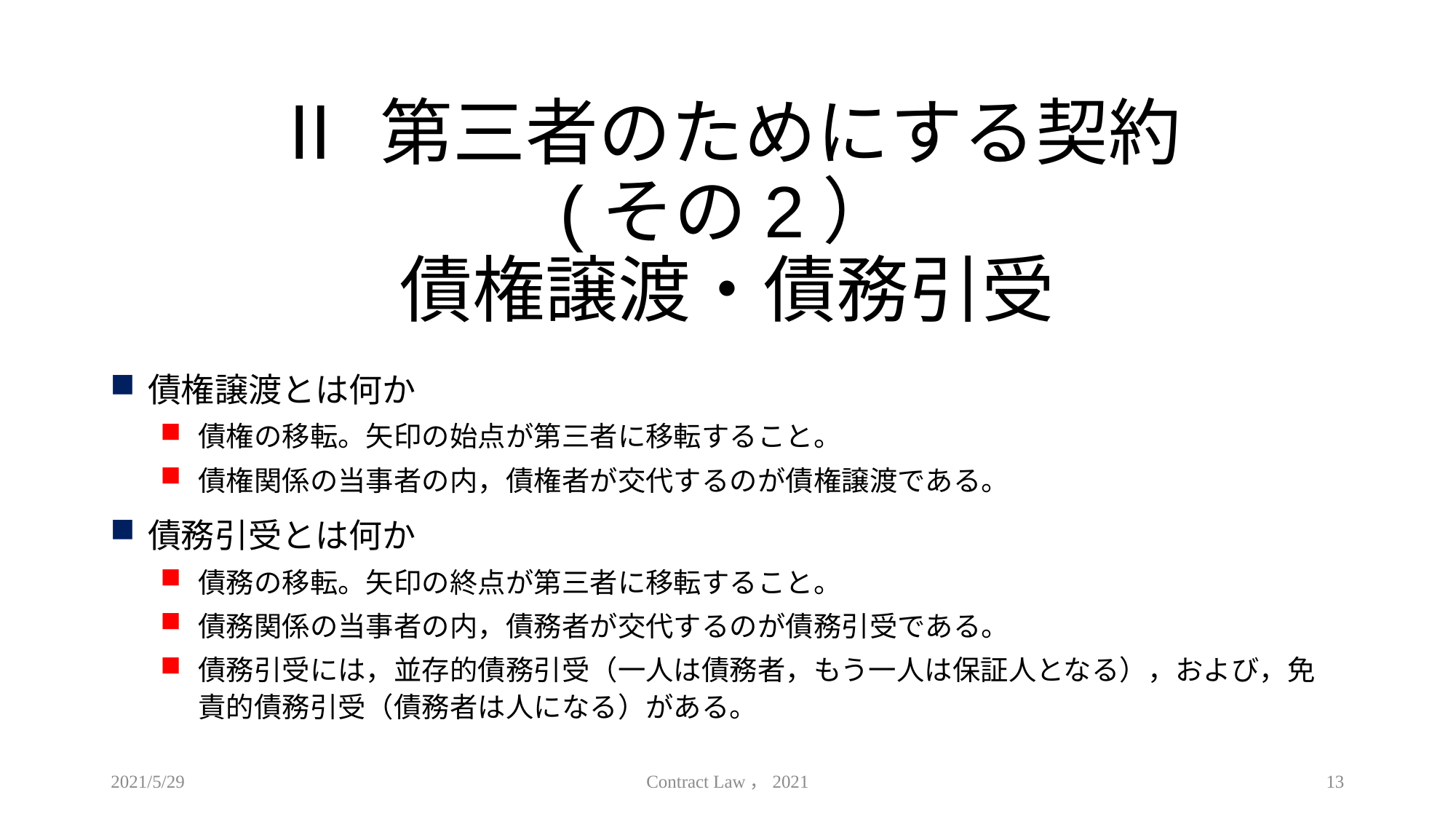

# Ⅱ 第三者のためにする契約 (その2） 債権譲渡・債務引受
債権譲渡とは何か
債権の移転。矢印の始点が第三者に移転すること。
債権関係の当事者の内，債権者が交代するのが債権譲渡である。
債務引受とは何か
債務の移転。矢印の終点が第三者に移転すること。
債務関係の当事者の内，債務者が交代するのが債務引受である。
債務引受には，並存的債務引受（一人は債務者，もう一人は保証人となる），および，免責的債務引受（債務者は人になる）がある。
2021/5/29
Contract Law，2021
13